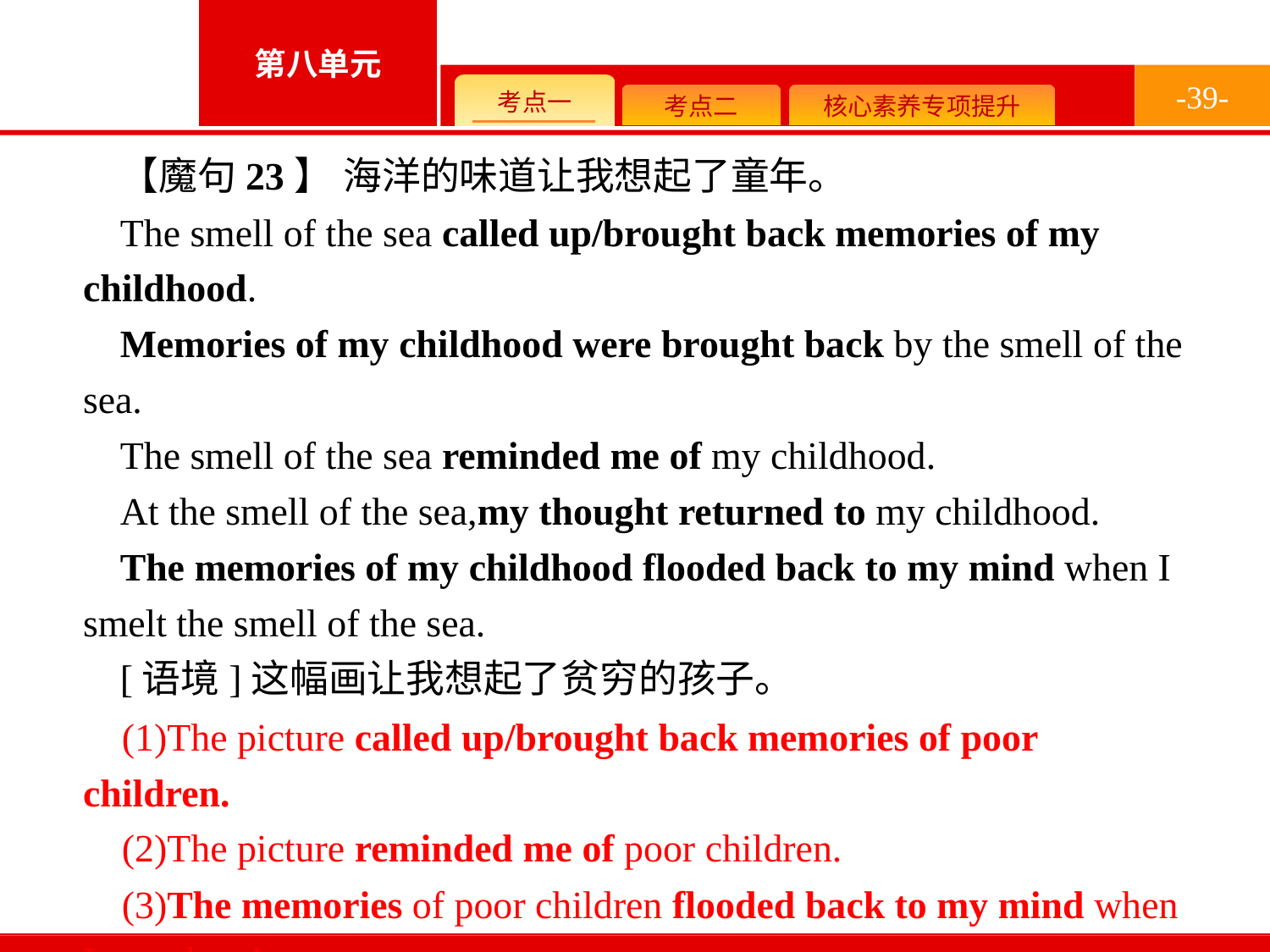

-39-
【魔句23】 海洋的味道让我想起了童年。
The smell of the sea called up/brought back memories of my childhood.
Memories of my childhood were brought back by the smell of the sea.
The smell of the sea reminded me of my childhood.
At the smell of the sea,my thought returned to my childhood.
The memories of my childhood flooded back to my mind when I smelt the smell of the sea.
[语境]这幅画让我想起了贫穷的孩子。
(1)The picture called up/brought back memories of poor children.
(2)The picture reminded me of poor children.
(3)The memories of poor children flooded back to my mind when I saw the picture.